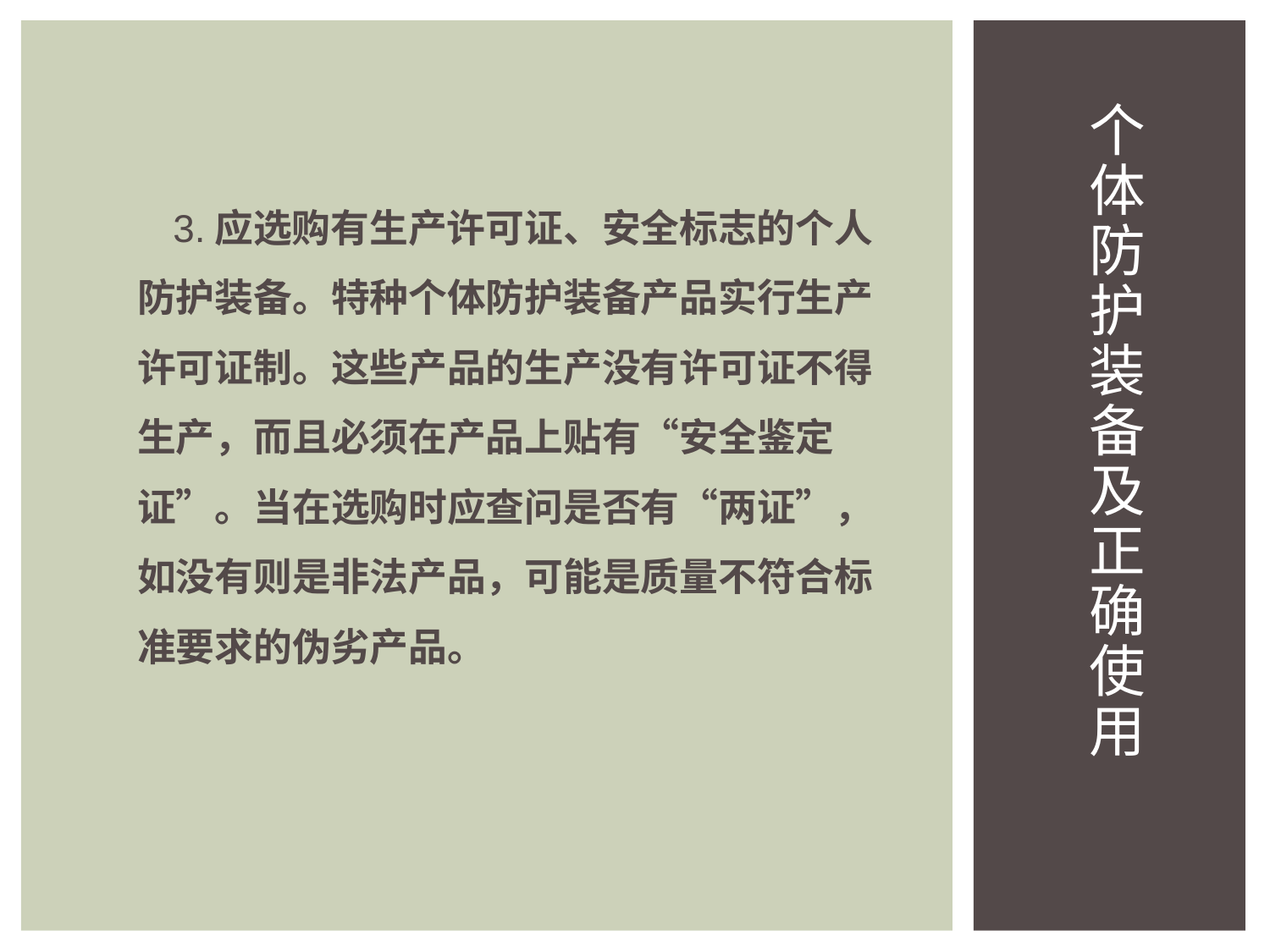

# 个体防护装备及正确使用

    3.应选购有生产许可证、安全标志的个人防护装备。特种个体防护装备产品实行生产许可证制。这些产品的生产没有许可证不得生产，而且必须在产品上贴有“安全鉴定证”。当在选购时应查问是否有“两证”，如没有则是非法产品，可能是质量不符合标准要求的伪劣产品。